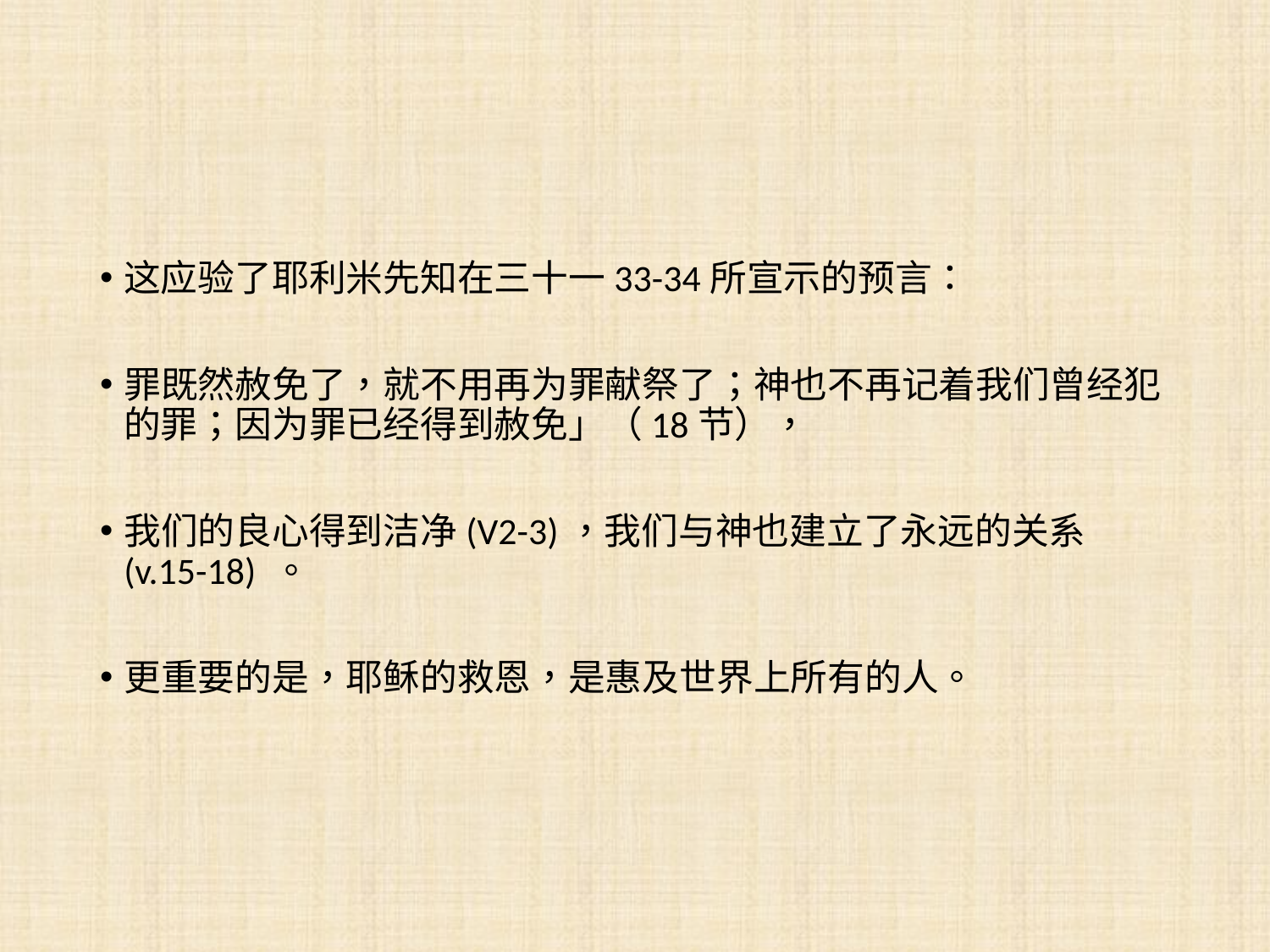

#
这应验了耶利米先知在三十一33-34所宣示的预言：

罪既然赦免了，就不用再为罪献祭了；神也不再记着我们曾经犯的罪；因为罪已经得到赦免」（18节），

我们的良心得到洁净(V2-3)，我们与神也建立了永远的关系(v.15-18) 。

更重要的是，耶稣的救恩，是惠及世界上所有的人。